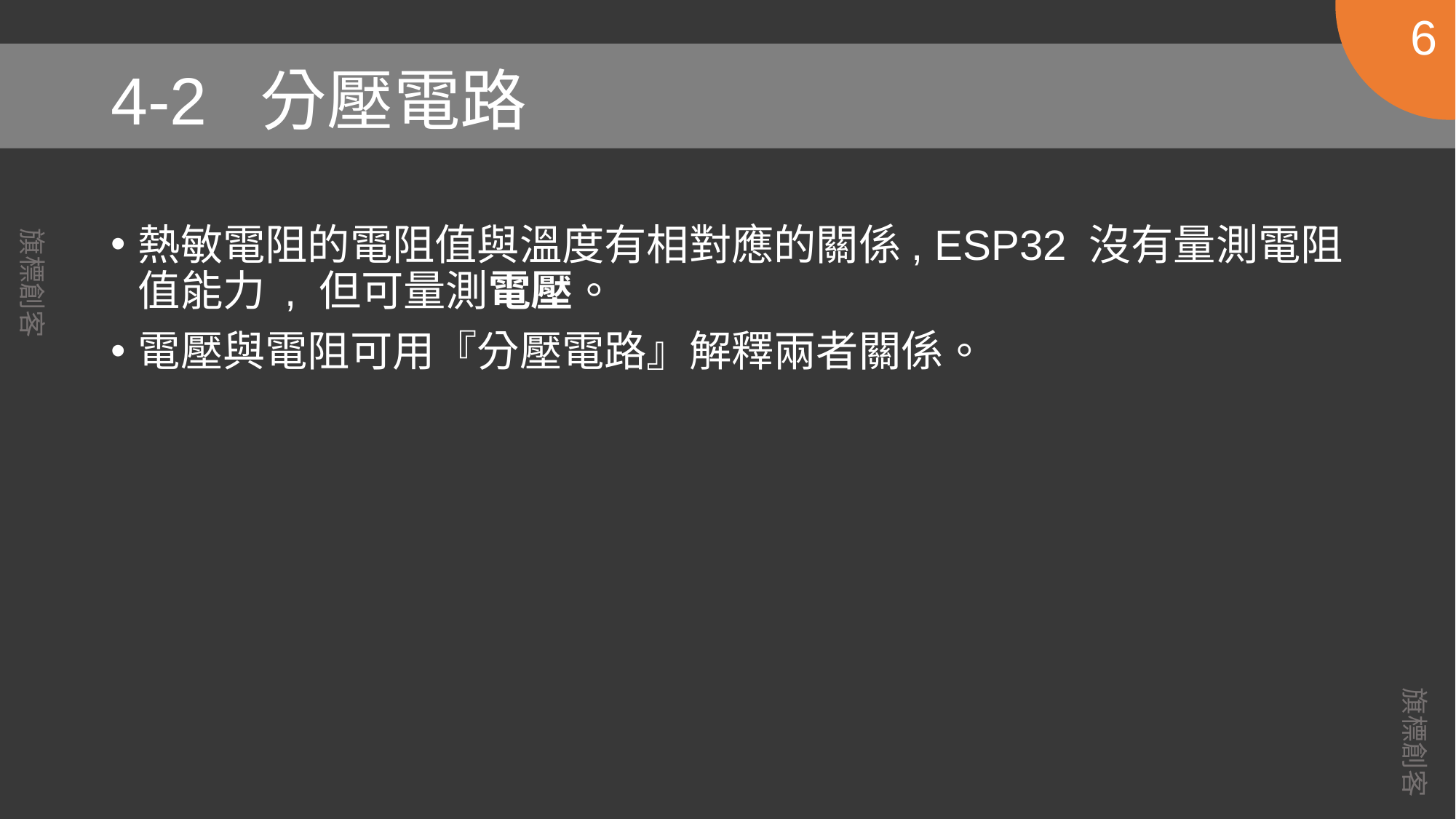

6
# 4-2  分壓電路
熱敏電阻的電阻值與溫度有相對應的關係, ESP32 沒有量測電阻值能力 , 但可量測電壓。
電壓與電阻可用『分壓電路』解釋兩者關係。